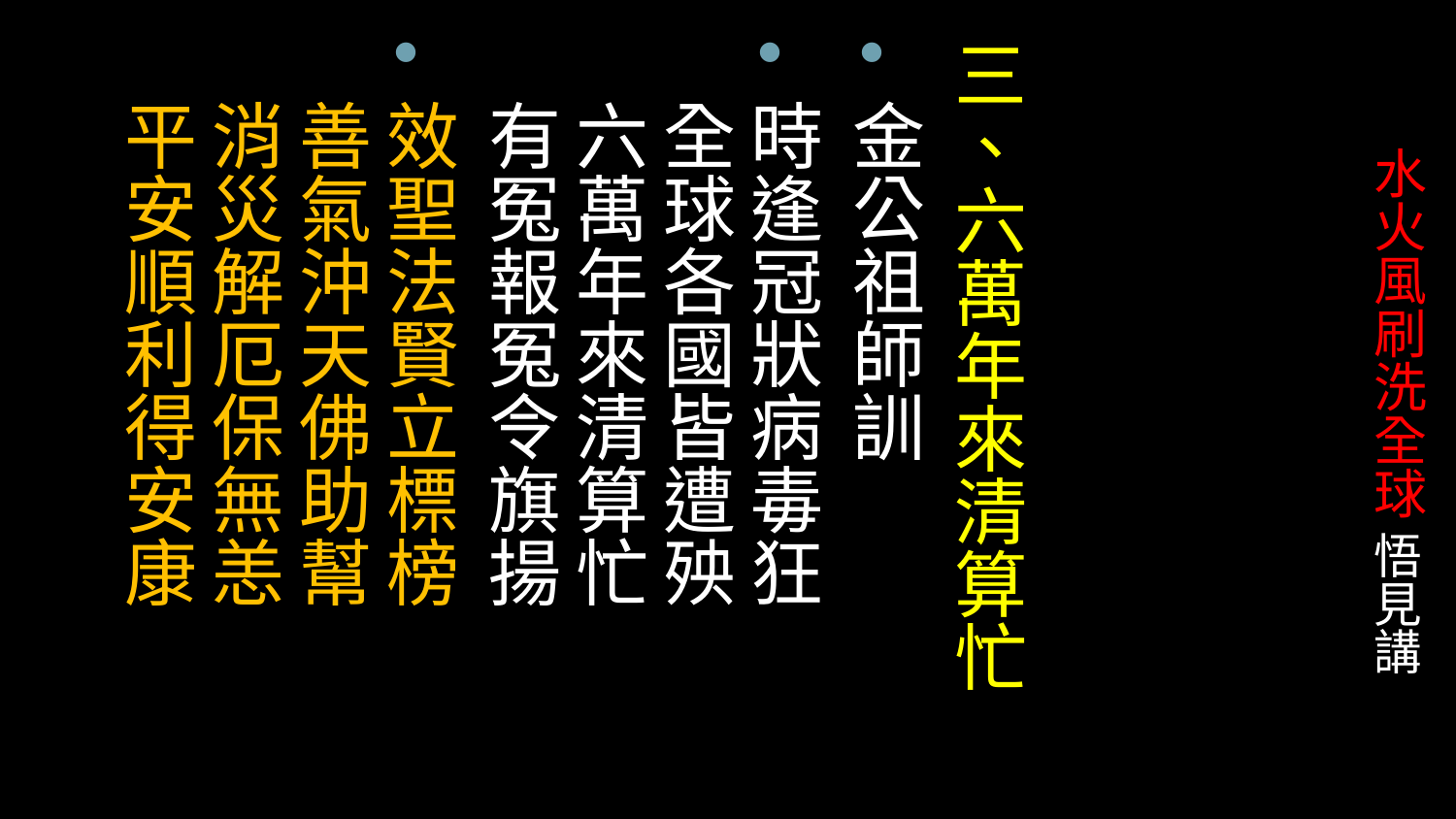

三、六萬年來清算忙
金公祖師訓
時逢冠狀病毒狂       全球各國皆遭殃
六萬年來清算忙       有冤報冤令旗揚
效聖法賢立標榜        善氣沖天佛助幫
消災解厄保無恙       平安順利得安康

# 水火風刷洗全球 悟見講